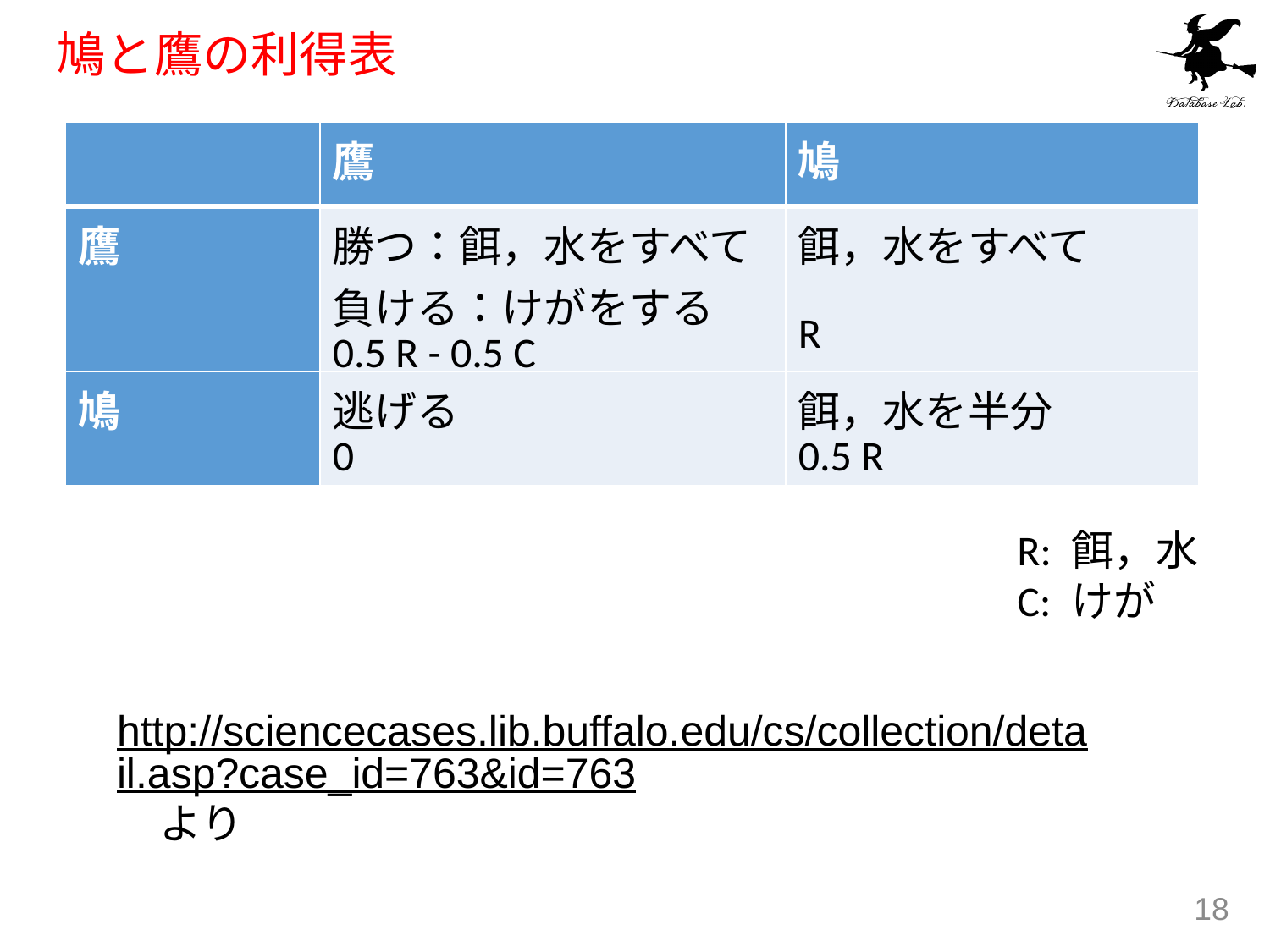

# 鳩と鷹の利得表
|  | 鷹 | 鳩 |
| --- | --- | --- |
| 鷹 | 勝つ：餌，水をすべて 負ける：けがをする 0.5 R - 0.5 C | 餌，水をすべて R |
| 鳩 | 逃げる 0 | 餌，水を半分 0.5 R |
R: 餌，水
C: けが
http://sciencecases.lib.buffalo.edu/cs/collection/detail.asp?case_id=763&id=763　より
18